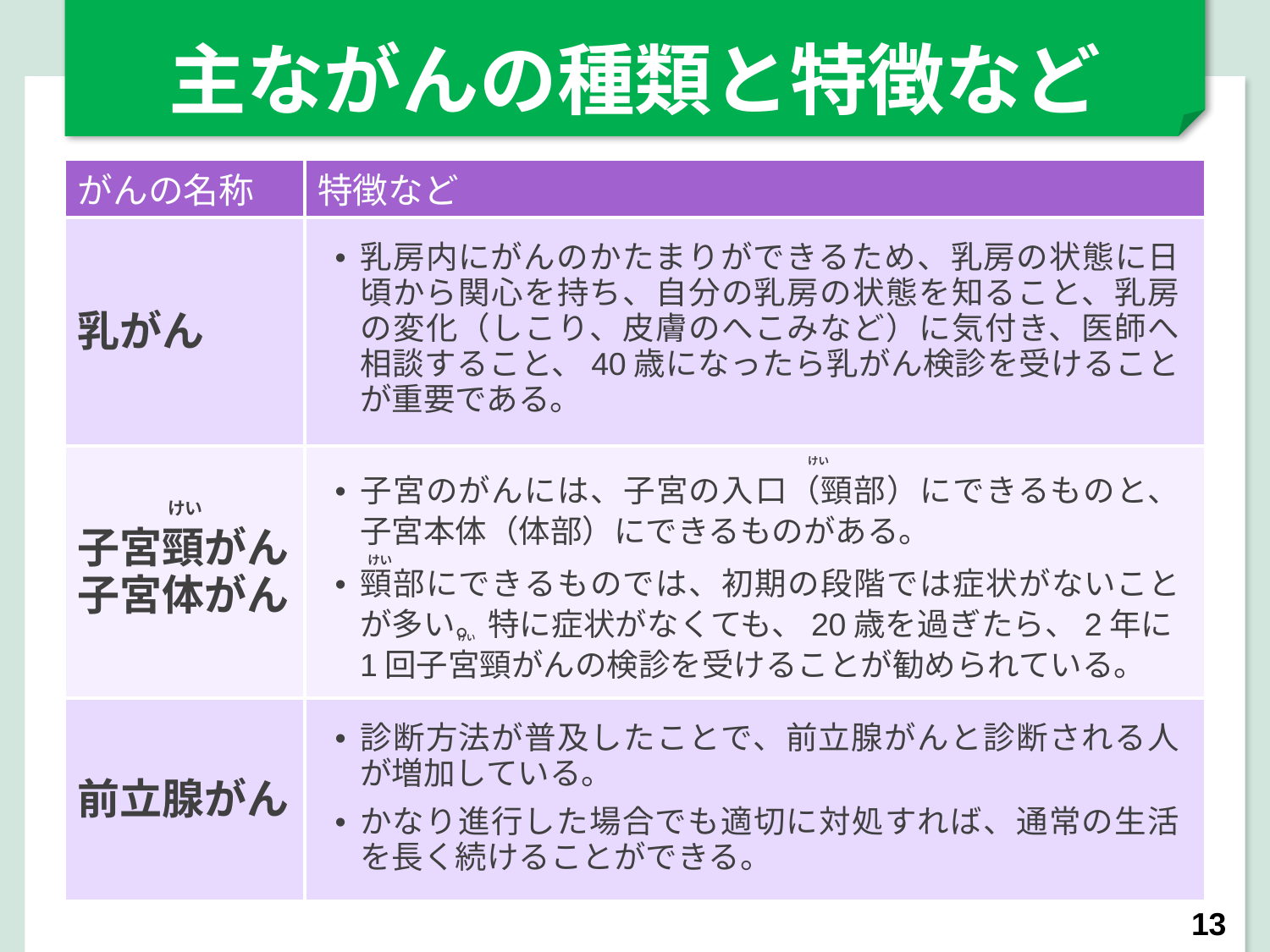

主ながんの種類と特徴など
| がんの名称 | 特徴など |
| --- | --- |
| 乳がん | 乳房内にがんのかたまりができるため、乳房の状態に日頃から関心を持ち、自分の乳房の状態を知ること、乳房の変化（しこり、皮膚のへこみなど）に気付き、医師へ相談すること、40歳になったら乳がん検診を受けることが重要である。 |
| 子宮頸がん 子宮体がん | 子宮のがんには、子宮の入口（頸部）にできるものと、子宮本体（体部）にできるものがある。 頸部にできるものでは、初期の段階では症状がないことが多い。特に症状がなくても、20歳を過ぎたら、2年に1回子宮頸がんの検診を受けることが勧められている。 |
| 前立腺がん | 診断方法が普及したことで、前立腺がんと診断される人が増加している。 かなり進行した場合でも適切に対処すれば、通常の生活を長く続けることができる。 |
けい
けい
けい
けい
13